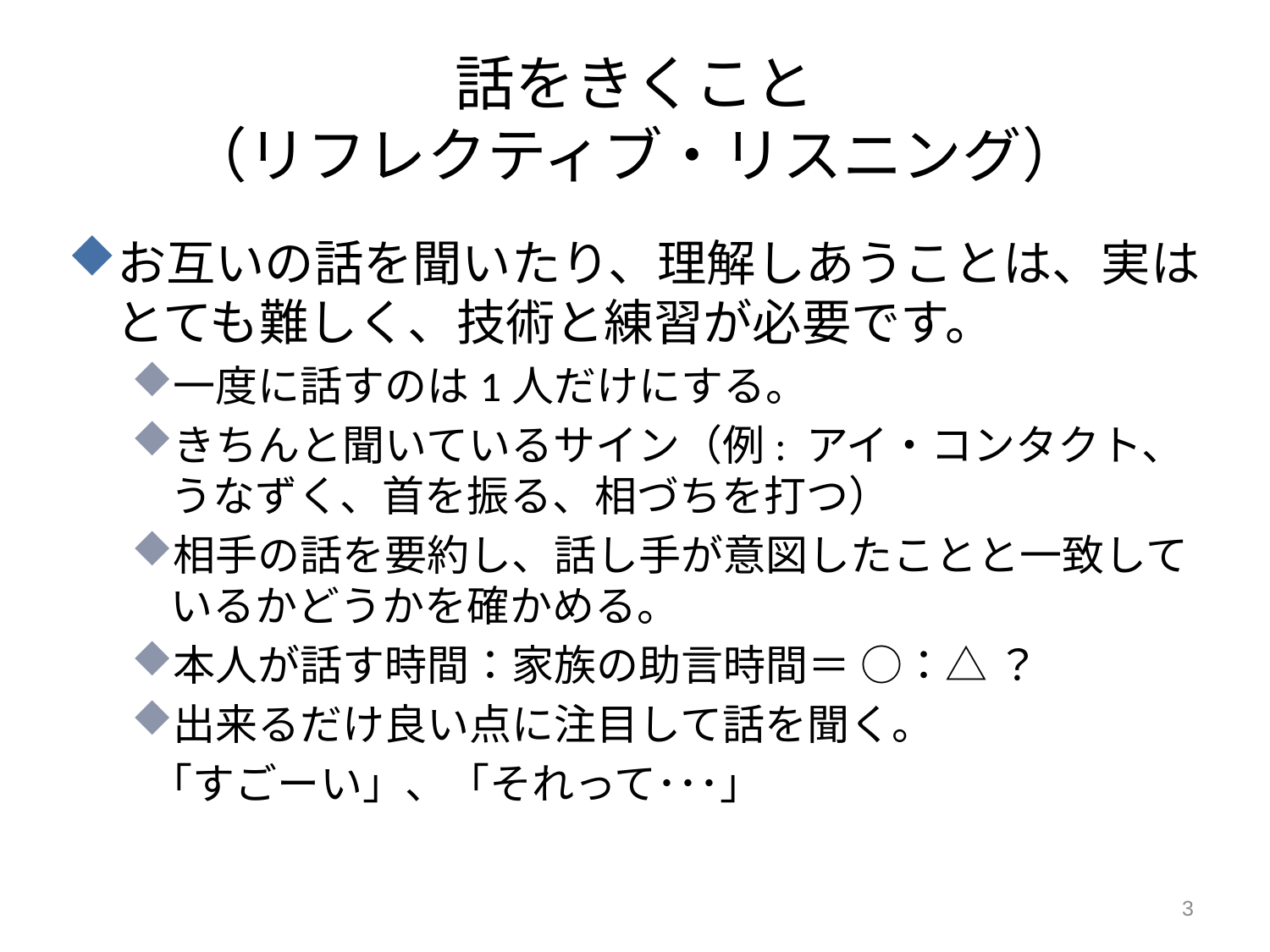

# 話をきくこと （リフレクティブ・リスニング）
お互いの話を聞いたり、理解しあうことは、実はとても難しく、技術と練習が必要です。
一度に話すのは1人だけにする。
きちんと聞いているサイン（例: アイ・コンタクト、うなずく、首を振る、相づちを打つ）
相手の話を要約し、話し手が意図したことと一致しているかどうかを確かめる。
本人が話す時間：家族の助言時間＝ ○：△ ？
出来るだけ良い点に注目して話を聞く。
　「すごーい」、「それって･･･」

3